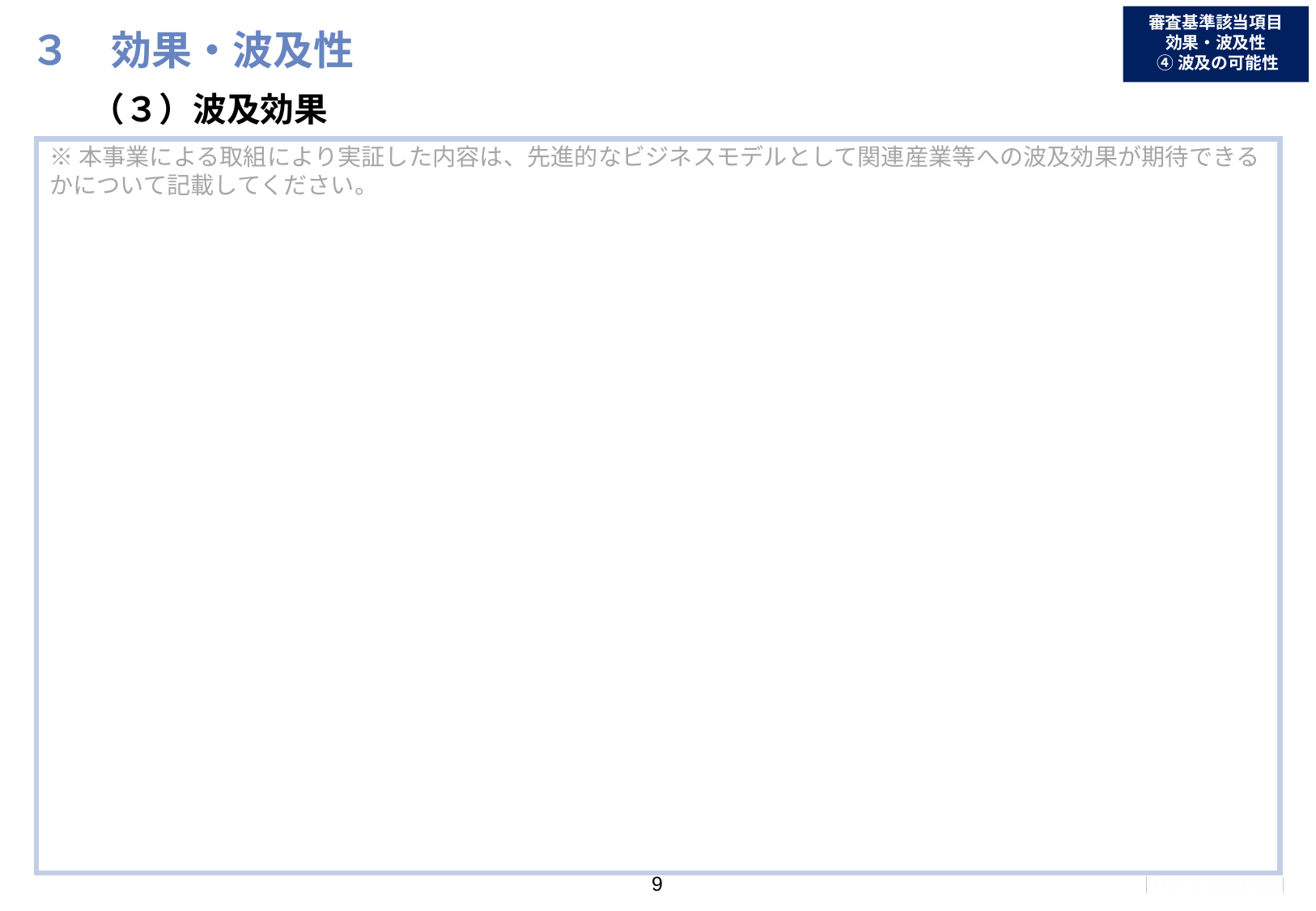

# ３　効果・波及性
審査基準該当項目
効果・波及性
 ④波及の可能性
（３）波及効果
※本事業による取組により実証した内容は、先進的なビジネスモデルとして関連産業等への波及効果が期待できるかについて記載してください。